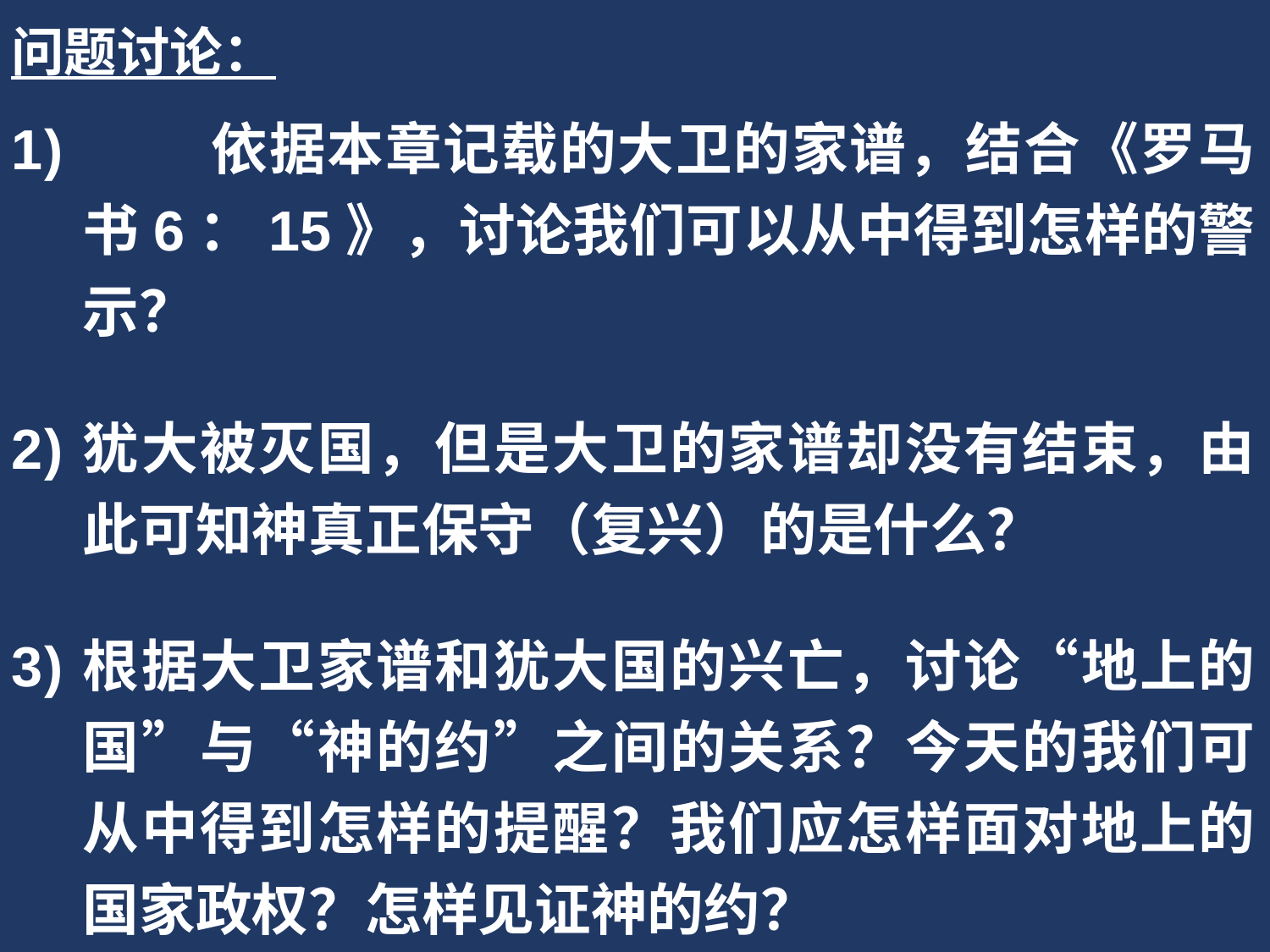

问题讨论：
	依据本章记载的大卫的家谱，结合《罗马书6：15》，讨论我们可以从中得到怎样的警示？

犹大被灭国，但是大卫的家谱却没有结束，由此可知神真正保守（复兴）的是什么？

根据大卫家谱和犹大国的兴亡，讨论“地上的国”与“神的约”之间的关系？今天的我们可从中得到怎样的提醒？我们应怎样面对地上的国家政权？怎样见证神的约？